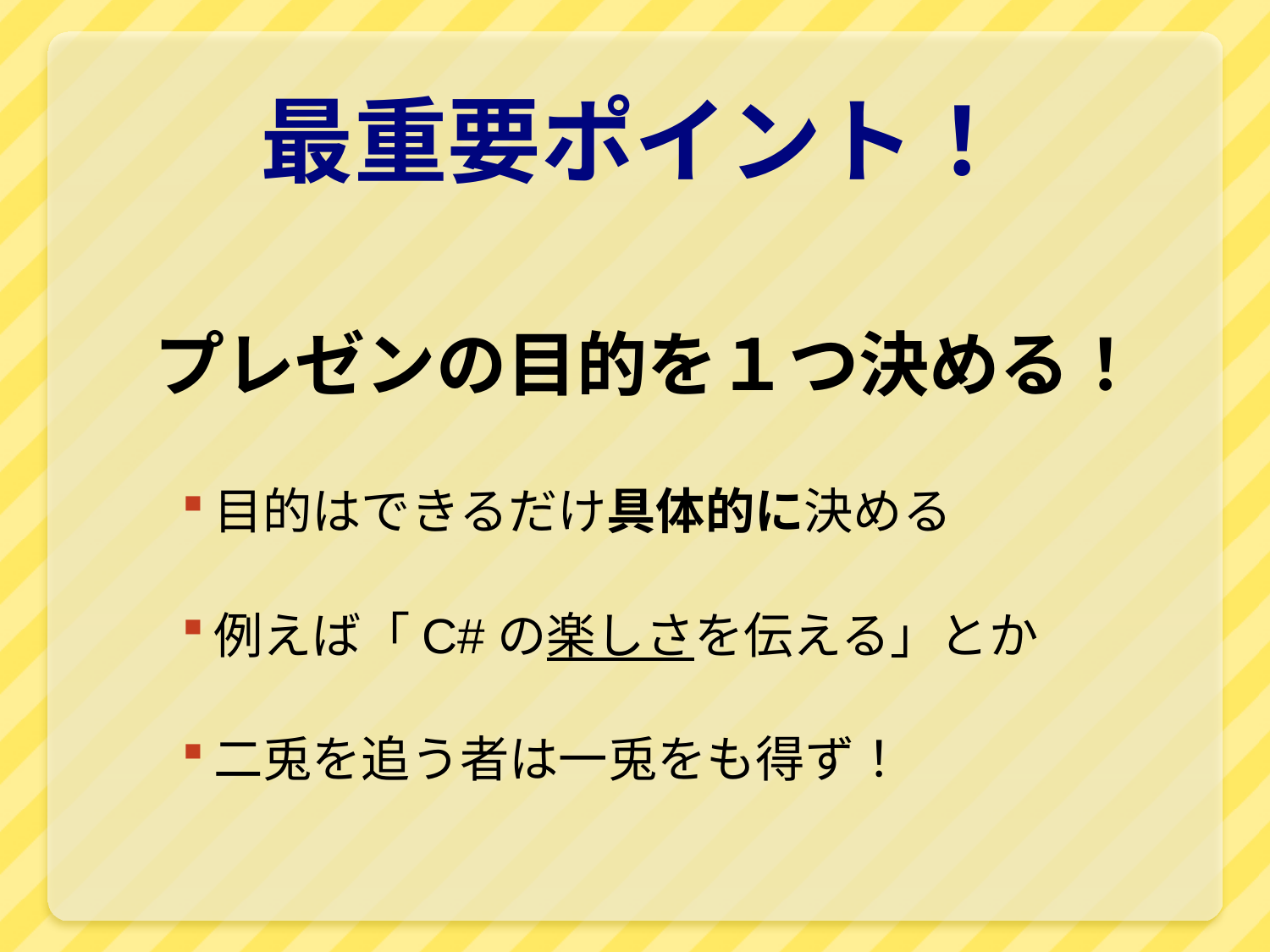

# 最重要ポイント！
プレゼンの目的を１つ決める！
目的はできるだけ具体的に決める
例えば「C#の楽しさを伝える」とか
二兎を追う者は一兎をも得ず！